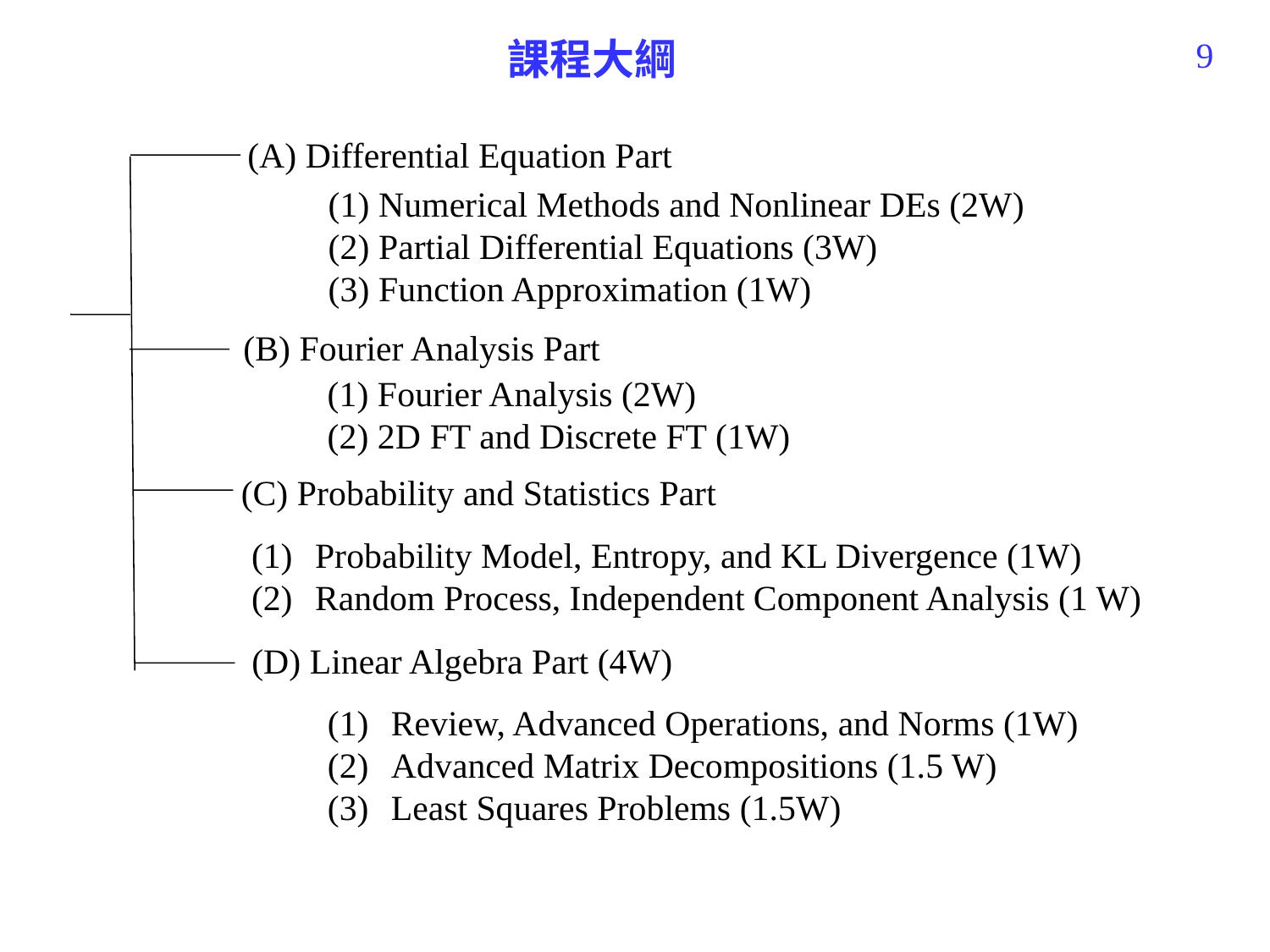

課程大綱
9
(A) Differential Equation Part

(1) Numerical Methods and Nonlinear DEs (2W)
(2) Partial Differential Equations (3W)
(3) Function Approximation (1W)

(B) Fourier Analysis Part

(1) Fourier Analysis (2W)
(2) 2D FT and Discrete FT (1W)
(C) Probability and Statistics Part

Probability Model, Entropy, and KL Divergence (1W)
Random Process, Independent Component Analysis (1 W)
(D) Linear Algebra Part (4W)

Review, Advanced Operations, and Norms (1W)
Advanced Matrix Decompositions (1.5 W)
Least Squares Problems (1.5W)